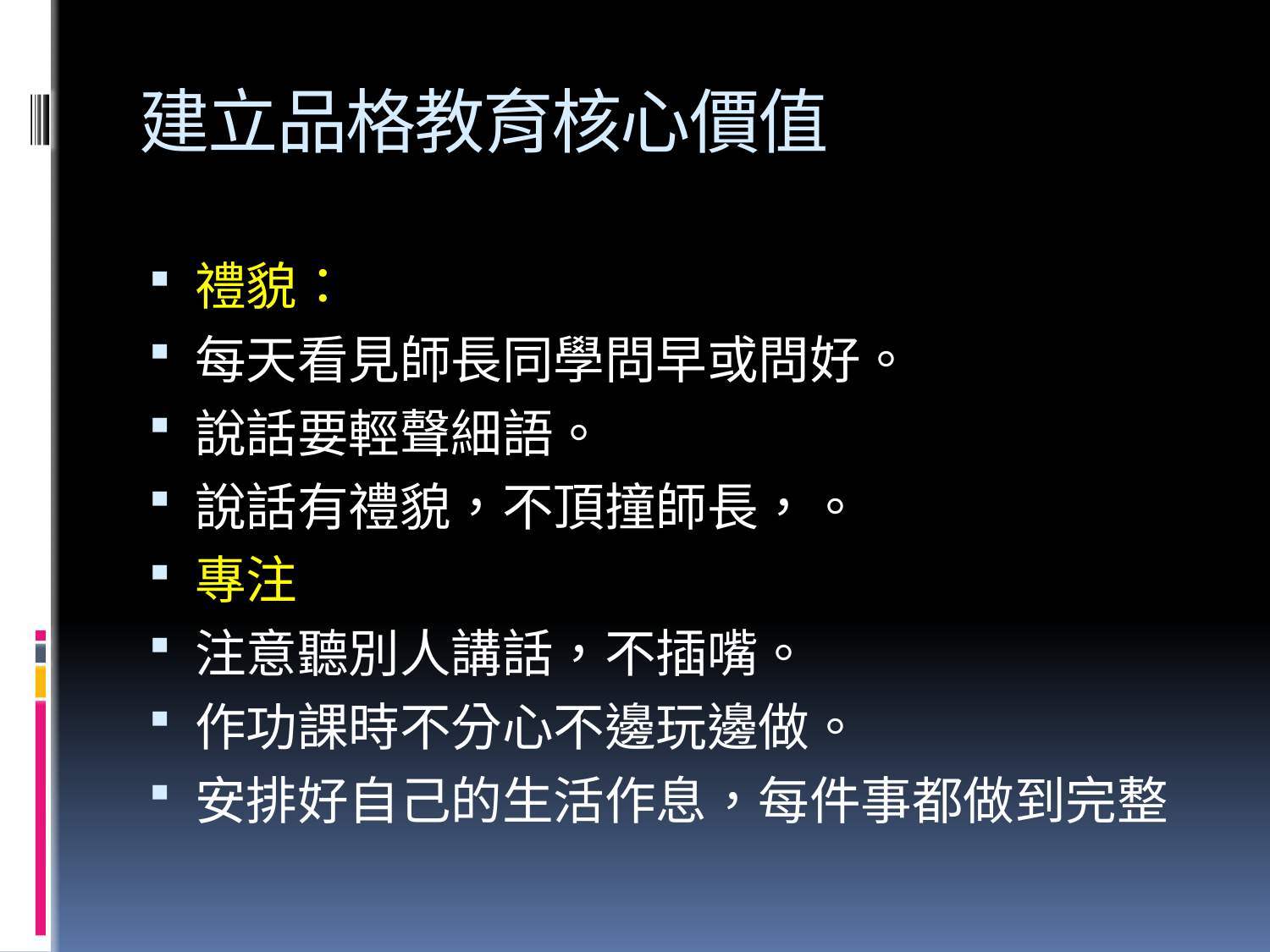

# 建立品格教育核心價值
禮貌：
每天看見師長同學問早或問好。
說話要輕聲細語。
說話有禮貌，不頂撞師長，。
專注
注意聽別人講話，不插嘴。
作功課時不分心不邊玩邊做。
安排好自己的生活作息，每件事都做到完整